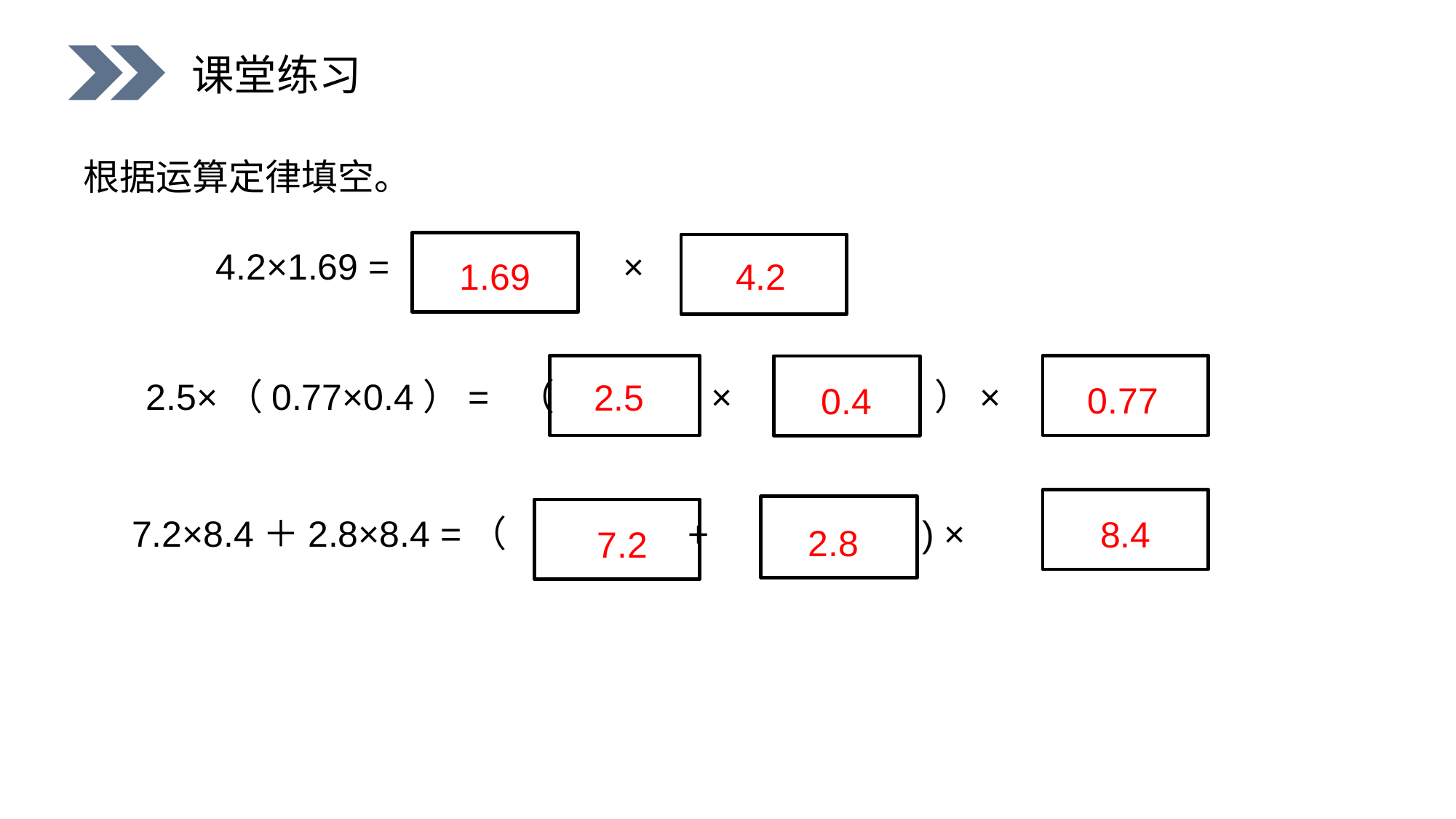

课堂练习
根据运算定律填空。

4.2×1.69 =                       ×
1.69
4.2

2.5
0.77
0.4
  2.5×（0.77×0.4）=  （                  ×                   ）×

8.4

7.2×8.4＋2.8×8.4 =（                     +                     ) ×
2.8
7.2